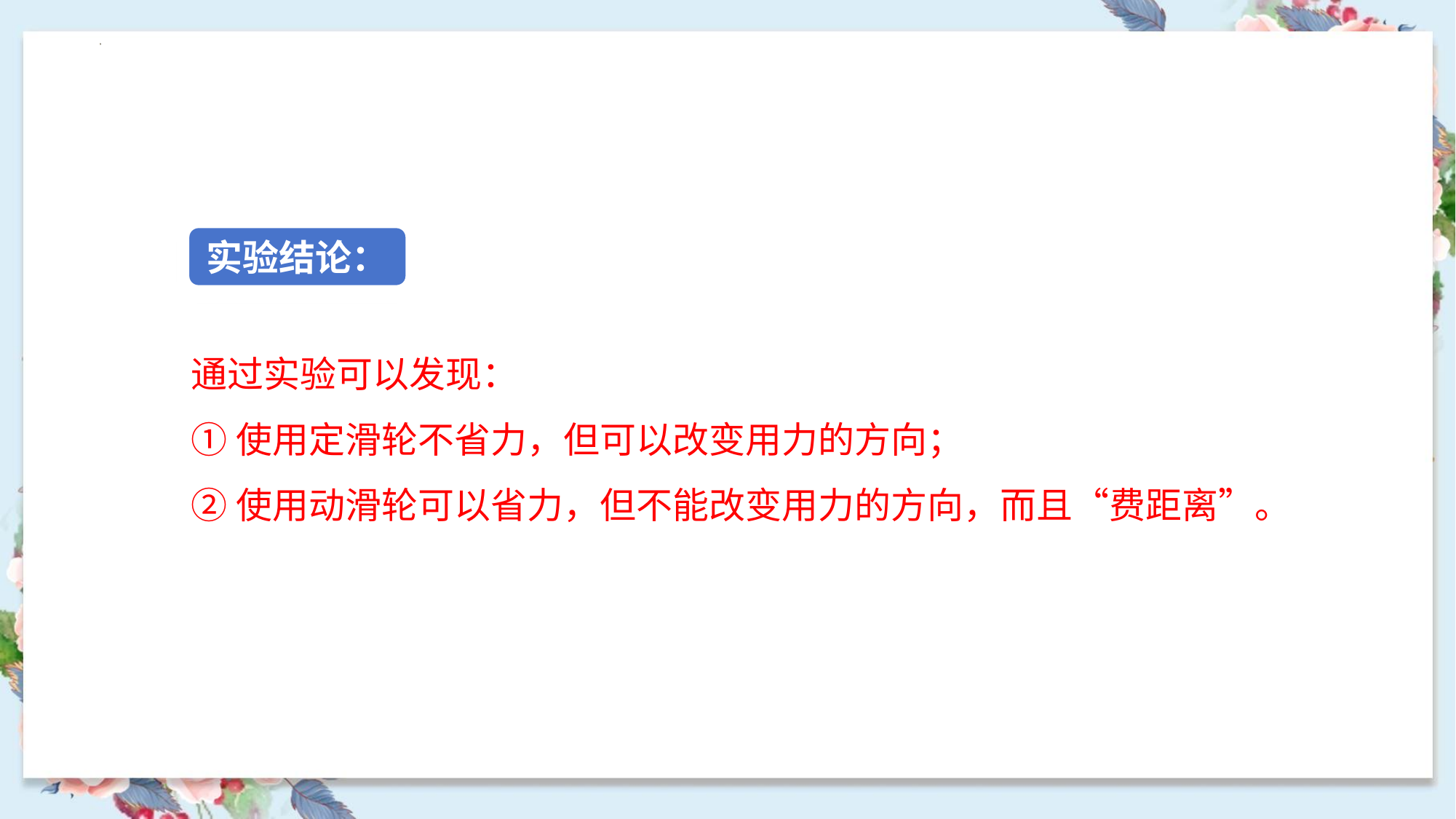

实验结论：
通过实验可以发现：
①使用定滑轮不省力，但可以改变用力的方向；
②使用动滑轮可以省力，但不能改变用力的方向，而且“费距离”。